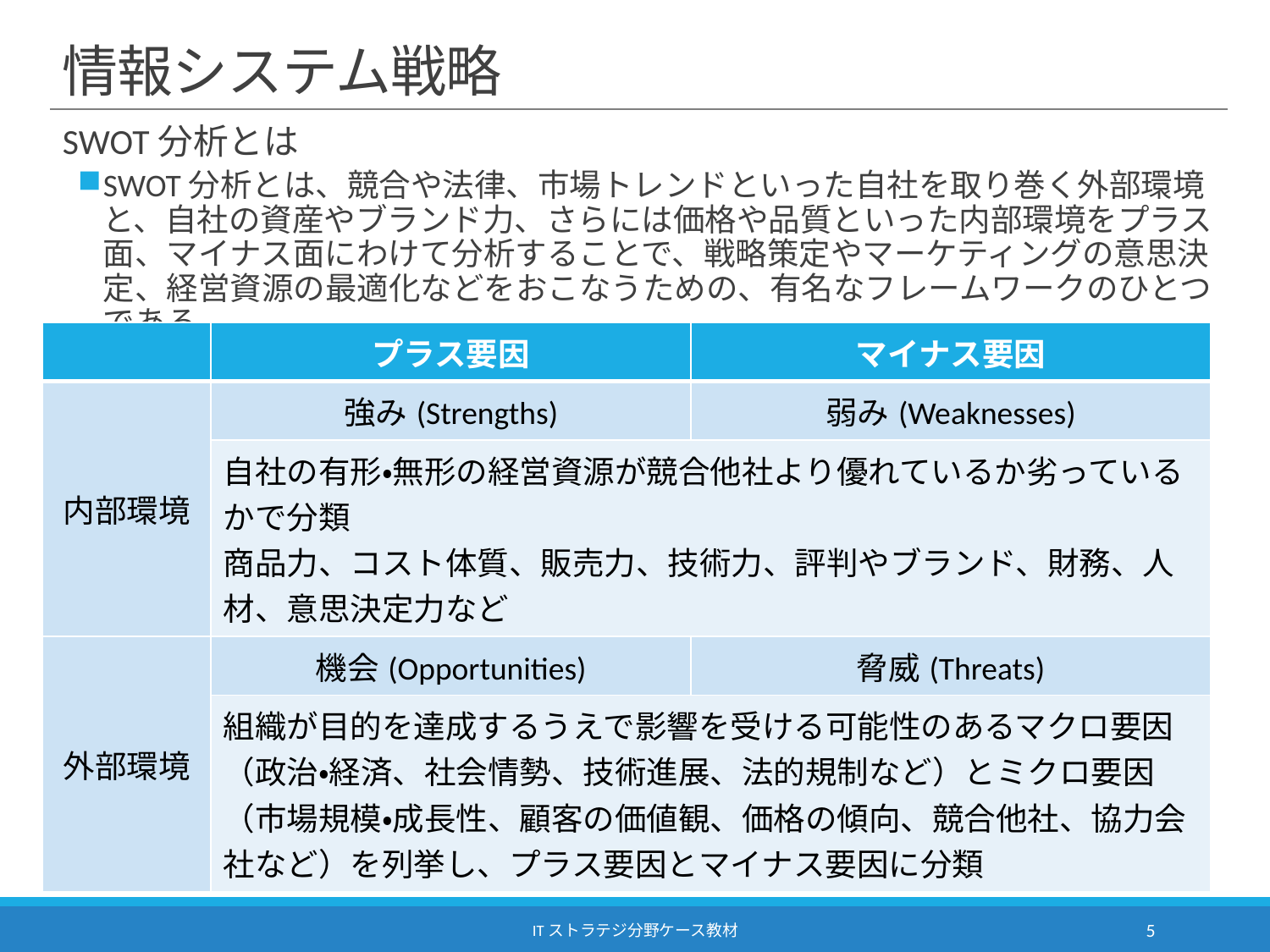

# 情報システム戦略
SWOT分析とは
SWOT分析とは、競合や法律、市場トレンドといった自社を取り巻く外部環境と、自社の資産やブランド力、さらには価格や品質といった内部環境をプラス面、マイナス面にわけて分析することで、戦略策定やマーケティングの意思決定、経営資源の最適化などをおこなうための、有名なフレームワークのひとつである。

|  | プラス要因 | マイナス要因 |
| --- | --- | --- |
| 内部環境 | 強み(Strengths) | 弱み(Weaknesses) |
|  | 自社の有形・無形の経営資源が競合他社より優れているか劣っているかで分類 商品力、コスト体質、販売力、技術力、評判やブランド、財務、人材、意思決定力など |  |
| 外部環境 | 機会(Opportunities) | 脅威(Threats) |
|  | 組織が目的を達成するうえで影響を受ける可能性のあるマクロ要因（政治・経済、社会情勢、技術進展、法的規制など）とミクロ要因（市場規模・成長性、顧客の価値観、価格の傾向、競合他社、協力会社など）を列挙し、プラス要因とマイナス要因に分類 |  |
ITストラテジ分野ケース教材
5